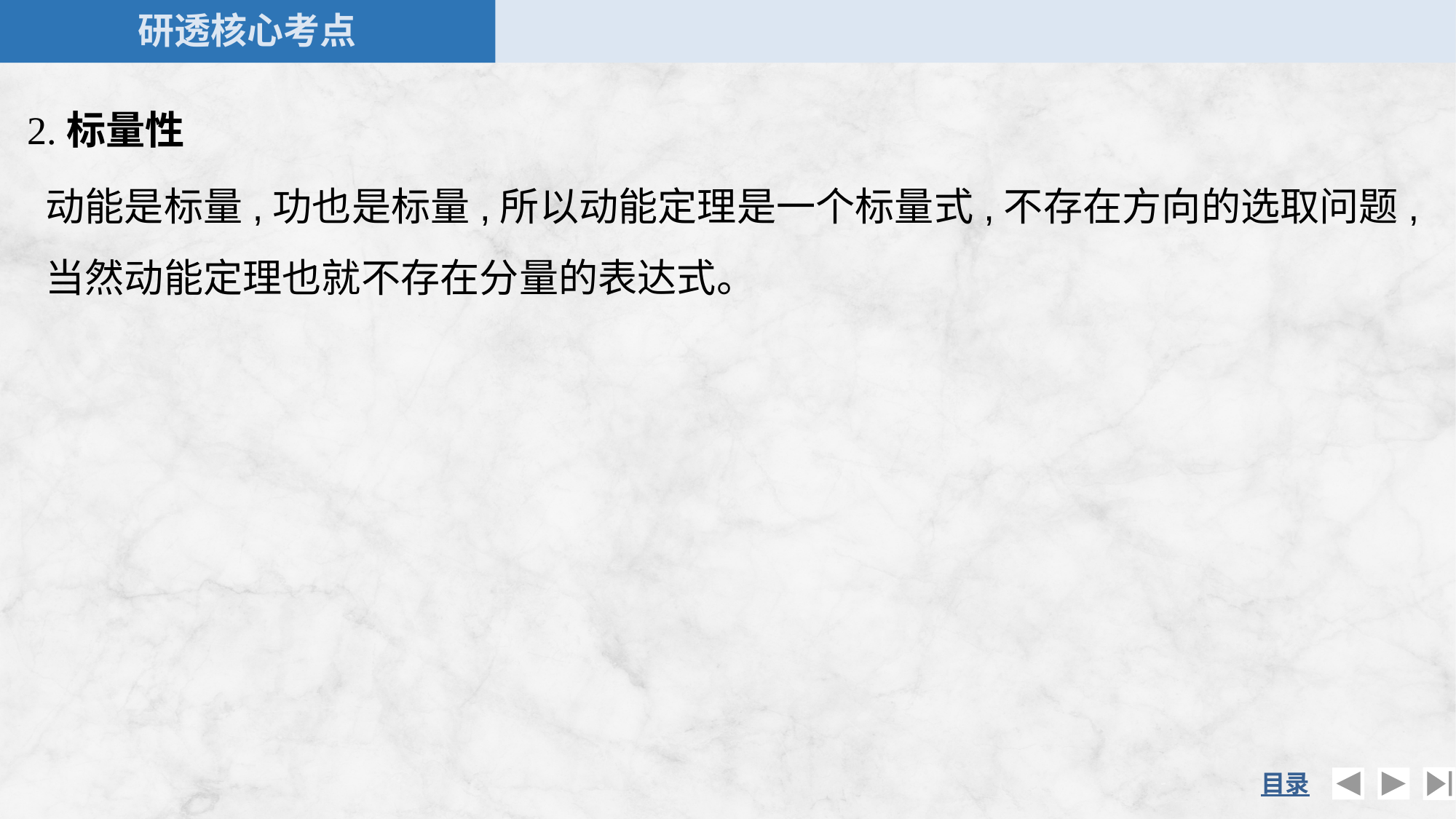

2.标量性
动能是标量,功也是标量,所以动能定理是一个标量式,不存在方向的选取问题,当然动能定理也就不存在分量的表达式。